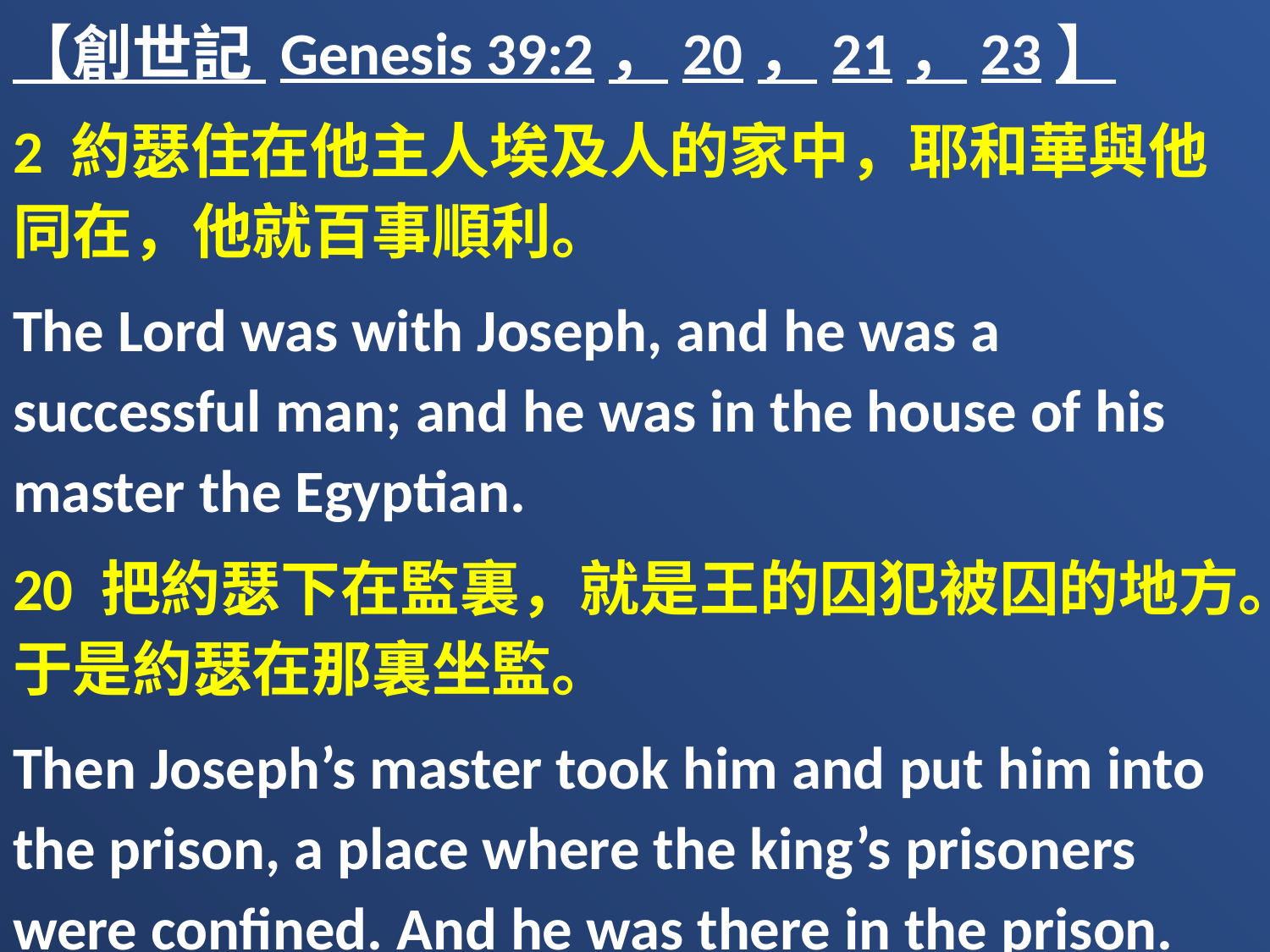

【創世記 Genesis 39:2，20，21，23】
2 約瑟住在他主人埃及人的家中，耶和華與他同在，他就百事順利。
The Lord was with Joseph, and he was a successful man; and he was in the house of his master the Egyptian.
20 把約瑟下在監裏，就是王的囚犯被囚的地方。于是約瑟在那裏坐監。
Then Joseph’s master took him and put him into the prison, a place where the king’s prisoners were confined. And he was there in the prison.